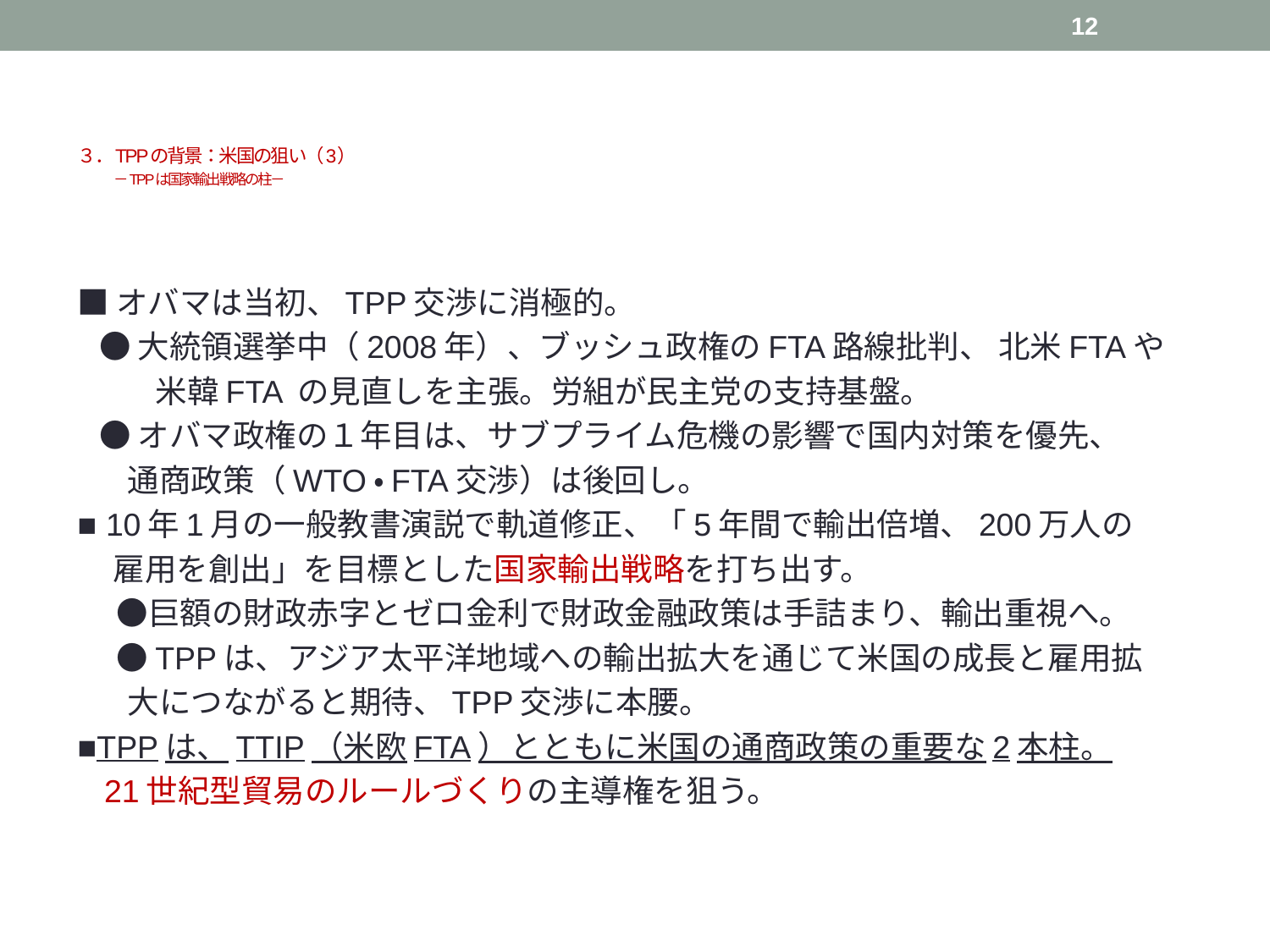

12
# ３．TPPの背景：米国の狙い（3） 　　－TPPは国家輸出戦略の柱－
■オバマは当初、TPP交渉に消極的。
   ●大統領選挙中（2008年）、ブッシュ政権のFTA路線批判、 北米FTAや
　　  米韓FTA の見直しを主張。労組が民主党の支持基盤。
   ●オバマ政権の１年目は、サブプライム危機の影響で国内対策を優先、
      通商政策（WTO・FTA交渉）は後回し。
■ 10年1月の一般教書演説で軌道修正、「5年間で輸出倍増、200万人の
    雇用を創出」を目標とした国家輸出戦略を打ち出す。
　 ●巨額の財政赤字とゼロ金利で財政金融政策は手詰まり、輸出重視へ。
　 ●TPPは、アジア太平洋地域への輸出拡大を通じて米国の成長と雇用拡
      大につながると期待、TPP交渉に本腰。
■TPPは、TTIP（米欧FTA）とともに米国の通商政策の重要な2本柱。
   21世紀型貿易のルールづくりの主導権を狙う。